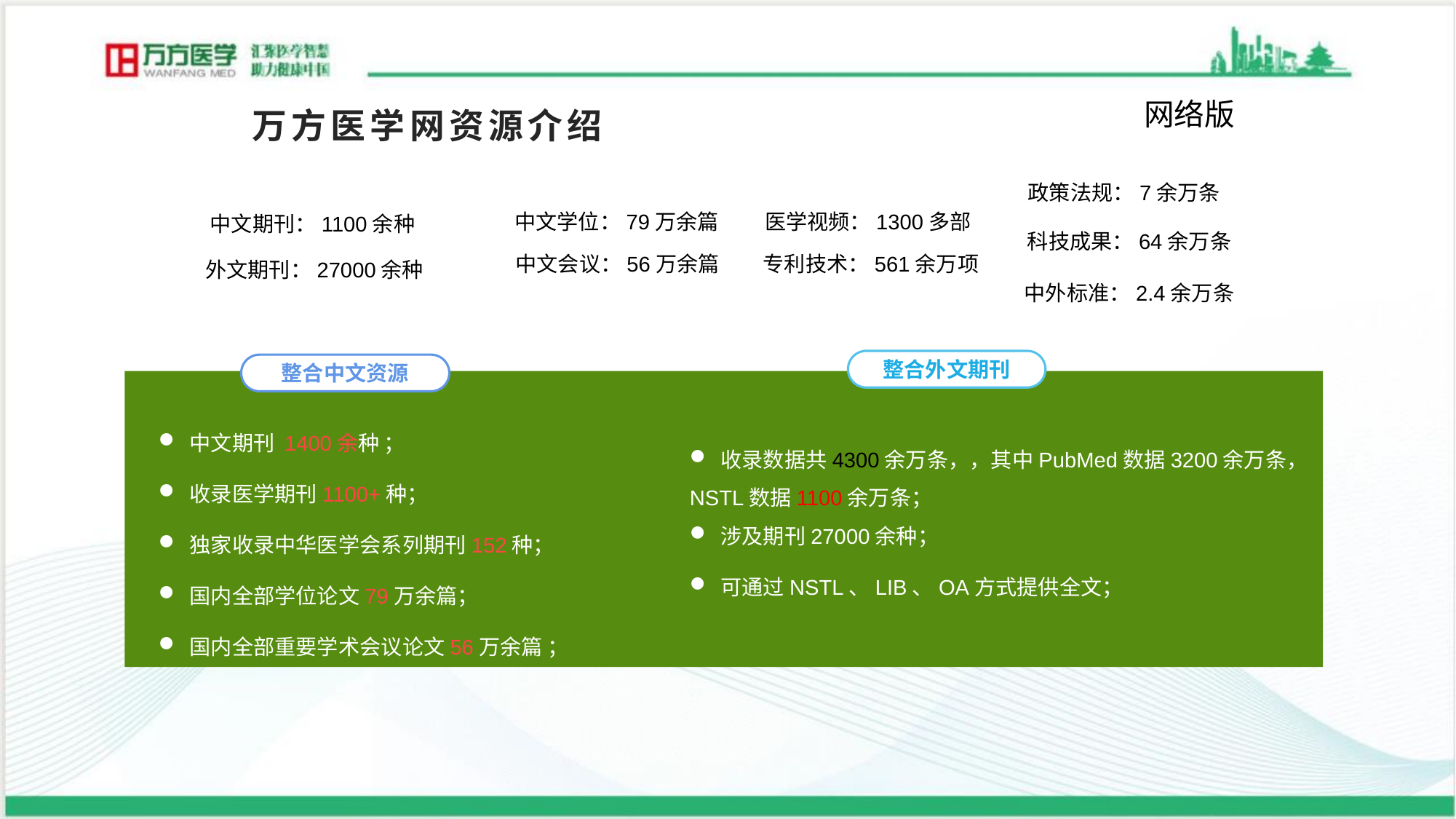

网络版
# 万方医学网资源介绍
政策法规：7余万条
医学视频：1300多部
 中文学位：79万余篇
中文期刊：1100余种
科技成果：64余万条
专利技术：561余万项
 中文会议：56万余篇
外文期刊：27000余种
中外标准：2.4余万条
整合外文期刊
整合中文资源

 中文期刊 1400余种 ；
 收录医学期刊1100+种；
 独家收录中华医学会系列期刊152种；
 国内全部学位论文79万余篇；
 国内全部重要学术会议论文56万余篇 ；
 收录数据共4300余万条，，其中PubMed数据3200余万条，NSTL数据1100余万条；
 涉及期刊27000余种；
 可通过NSTL、LIB、OA方式提供全文；